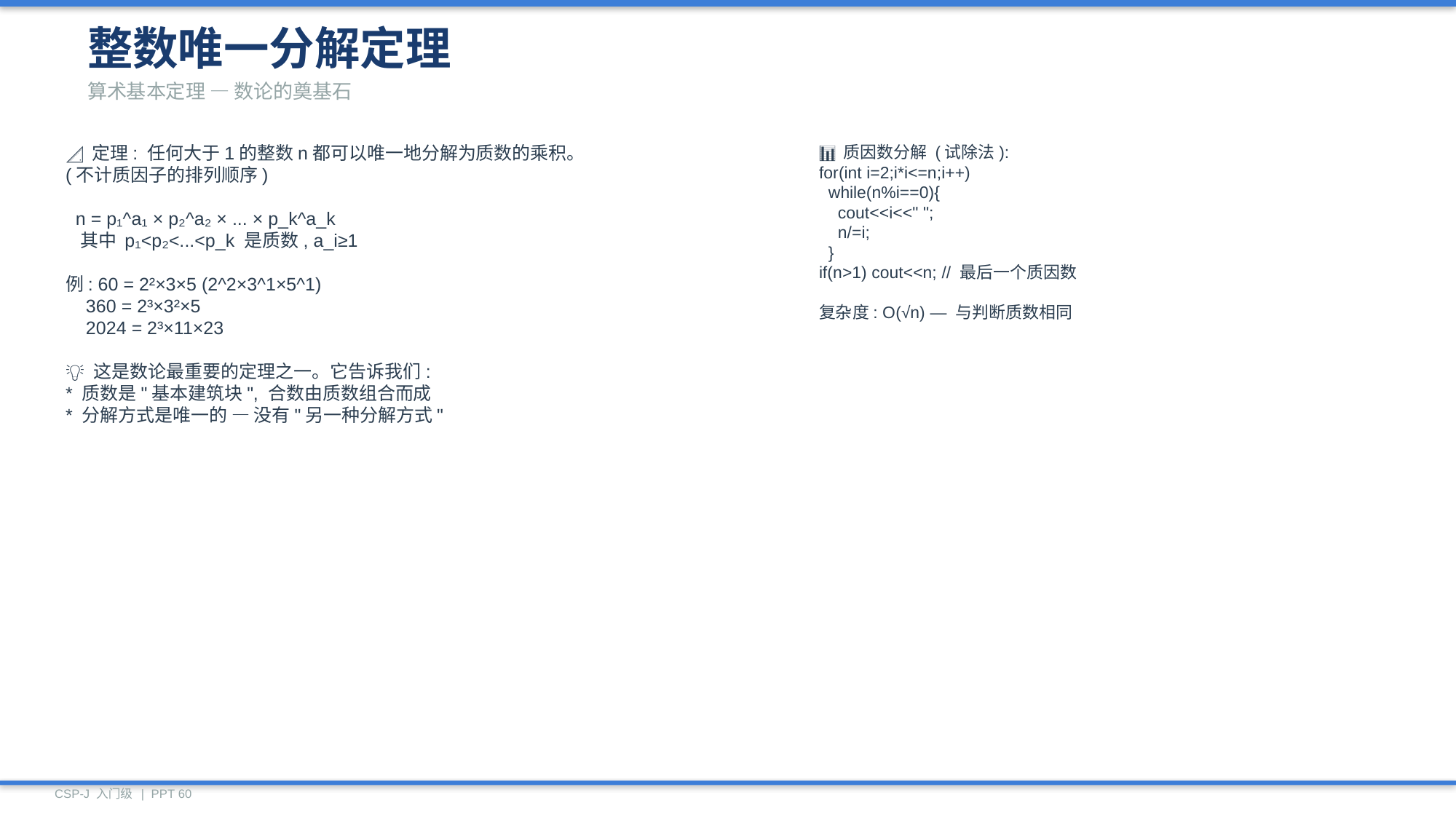

整数唯一分解定理
算术基本定理 — 数论的奠基石
📐 定理: 任何大于1的整数n都可以唯一地分解为质数的乘积。
(不计质因子的排列顺序)
  n = p₁^a₁ × p₂^a₂ × ... × p_k^a_k
  其中 p₁<p₂<...<p_k 是质数, a_i≥1
例: 60 = 2²×3×5 (2^2×3^1×5^1)
    360 = 2³×3²×5
    2024 = 2³×11×23
💡 这是数论最重要的定理之一。它告诉我们:
* 质数是"基本建筑块", 合数由质数组合而成
* 分解方式是唯一的 — 没有"另一种分解方式"
📊 质因数分解 (试除法):
for(int i=2;i*i<=n;i++)
  while(n%i==0){
    cout<<i<<" ";
    n/=i;
  }
if(n>1) cout<<n; // 最后一个质因数
复杂度: O(√n) — 与判断质数相同

CSP-J 入门级  |  PPT 60